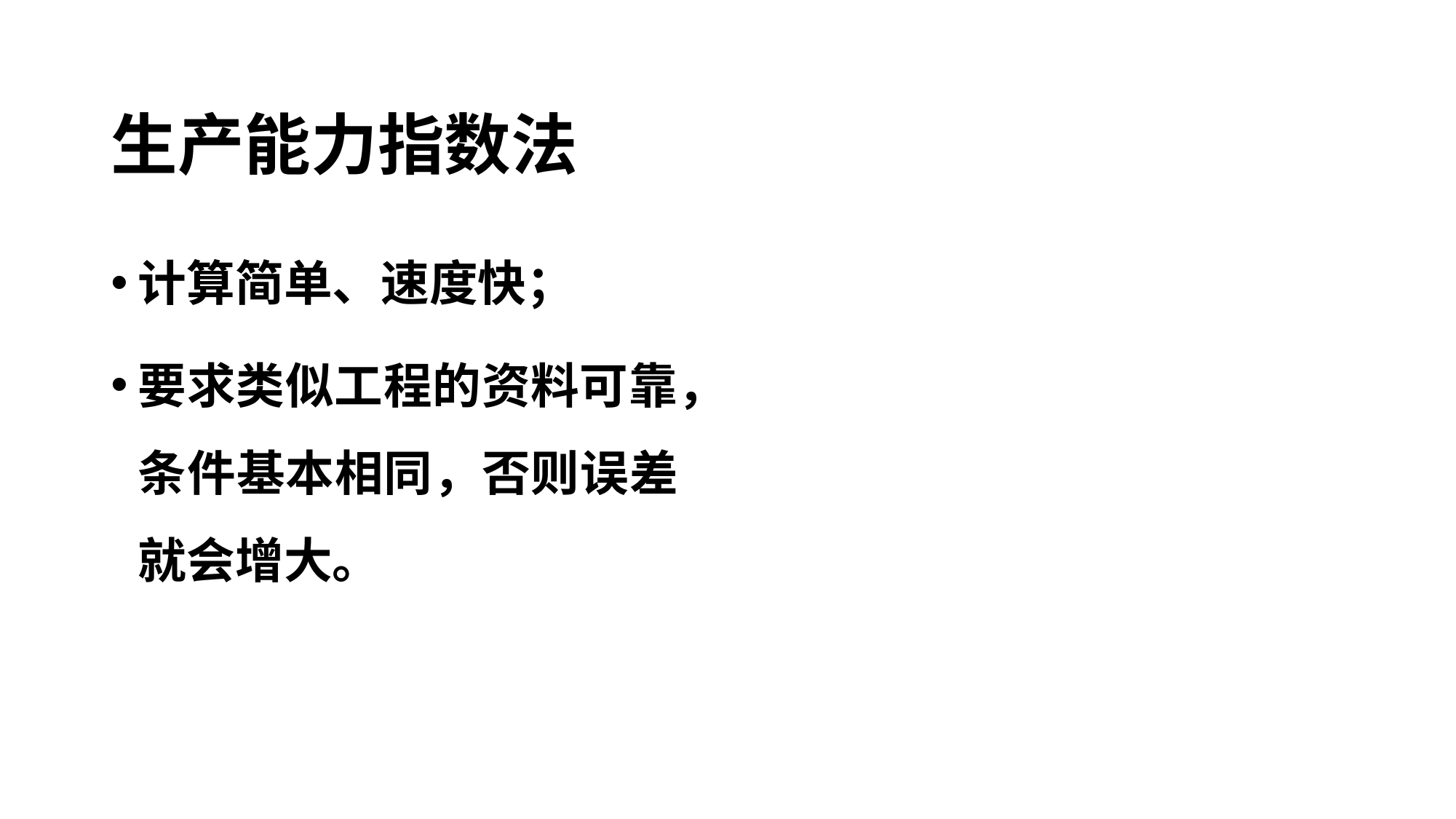

# 生产能力指数法
计算简单、速度快；
要求类似工程的资料可靠，条件基本相同，否则误差就会增大。